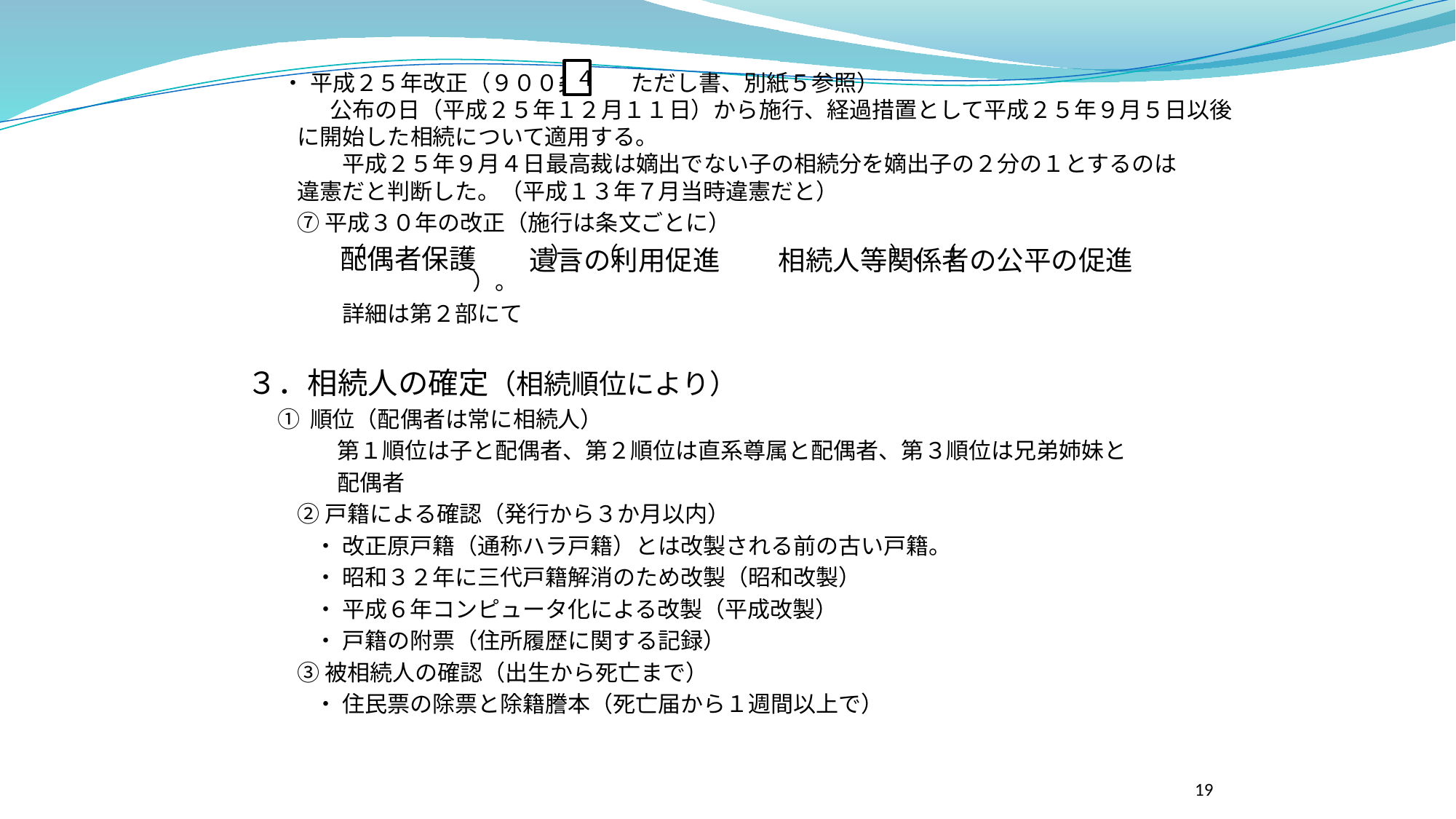

４
      ・ 平成２５年改正（９００条 　　ただし書、別紙５参照）
　　　   公布の日（平成２５年１２月１１日）から施行、経過措置として平成２５年９月５日以後
         に開始した相続について適用する。
　　　　 平成２５年９月４日最高裁は嫡出でない子の相続分を嫡出子の２分の１とするのは
         違憲だと判断した。（平成１３年７月当時違憲だと）
　　 ⑦ 平成３０年の改正（施行は条文ごとに）
　　　　 （　　　　 　　　　）、（　　　　　　　　　　　　）、（　　　　　　　　　　　　　　　　　　　　　　）。
　　　　 詳細は第２部にて

３．相続人の確定（相続順位により）
      ① 順位（配偶者は常に相続人）
　　　　第１順位は子と配偶者、第２順位は直系尊属と配偶者、第３順位は兄弟姉妹と
　　　　配偶者
　　 ② 戸籍による確認（発行から３か月以内）
　　　・ 改正原戸籍（通称ハラ戸籍）とは改製される前の古い戸籍。
　　　・ 昭和３２年に三代戸籍解消のため改製（昭和改製）
　　　・ 平成６年コンピュータ化による改製（平成改製）
　　　・ 戸籍の附票（住所履歴に関する記録）
　　 ③ 被相続人の確認（出生から死亡まで）
　　　・ 住民票の除票と除籍謄本（死亡届から１週間以上で）

配偶者保護
遺言の利用促進
相続人等関係者の公平の促進
19